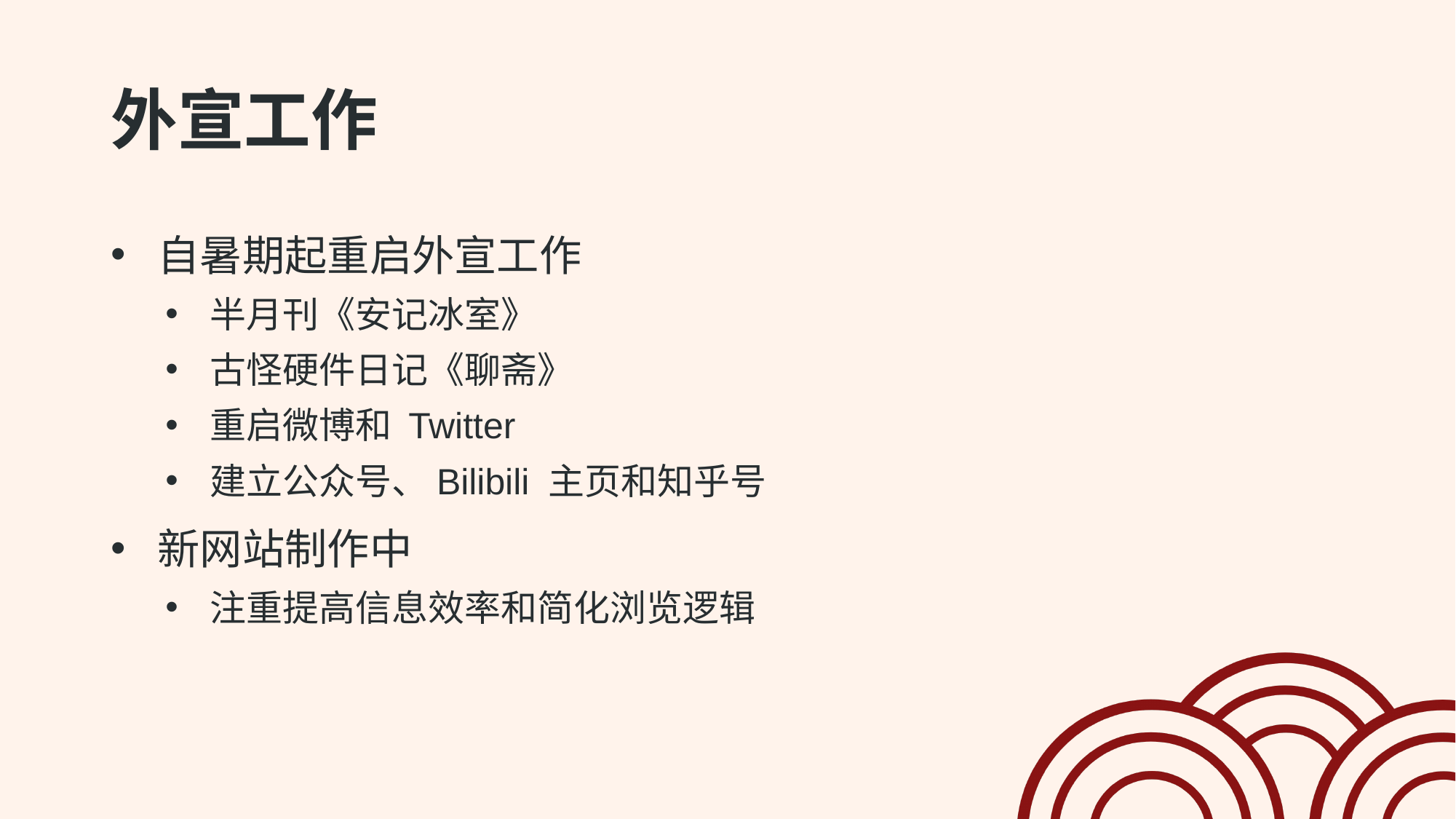

# 外宣工作
 自暑期起重启外宣工作
 半月刊《安记冰室》
 古怪硬件日记《聊斋》
 重启微博和 Twitter
 建立公众号、Bilibili 主页和知乎号
 新网站制作中
 注重提高信息效率和简化浏览逻辑